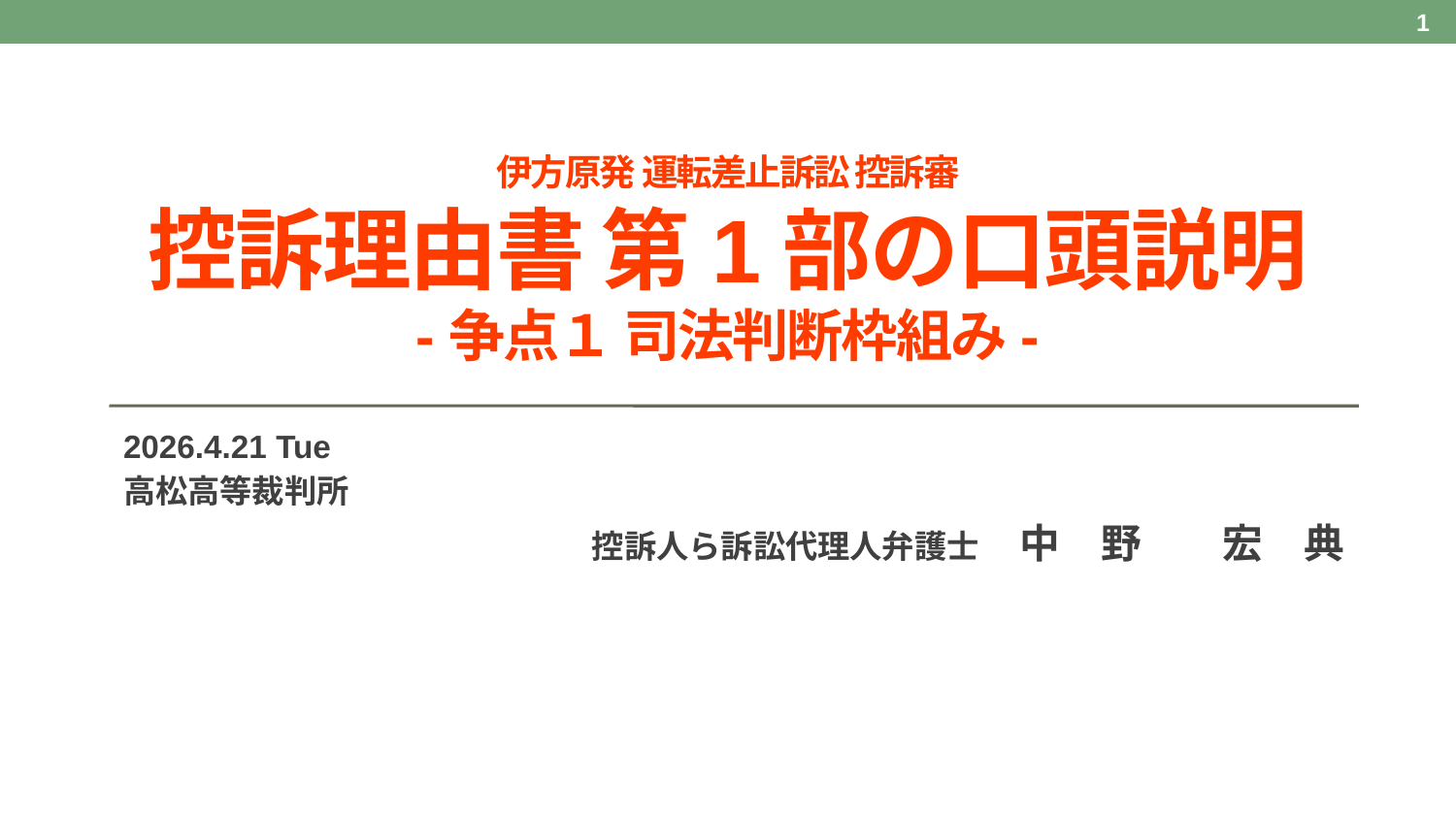

1
# 伊方原発 運転差止訴訟 控訴審 控訴理由書 第1部の口頭説明 -争点１ 司法判断枠組み-
2026.4.21 Tue
高松高等裁判所
控訴人ら訴訟代理人弁護士　中　野　　宏　典